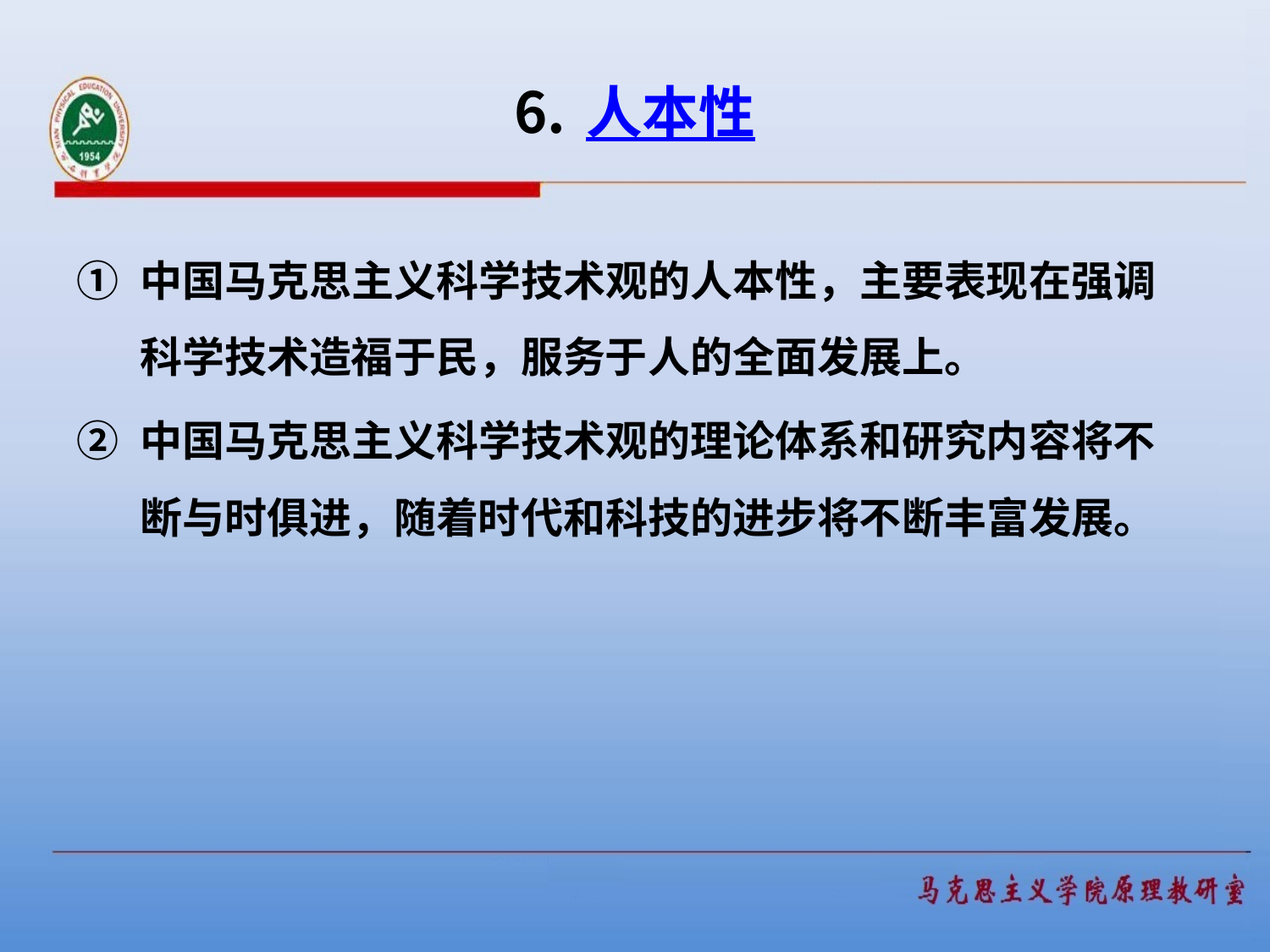

# 人本性
中国马克思主义科学技术观的人本性，主要表现在强调科学技术造福于民，服务于人的全面发展上。
中国马克思主义科学技术观的理论体系和研究内容将不断与时俱进，随着时代和科技的进步将不断丰富发展。